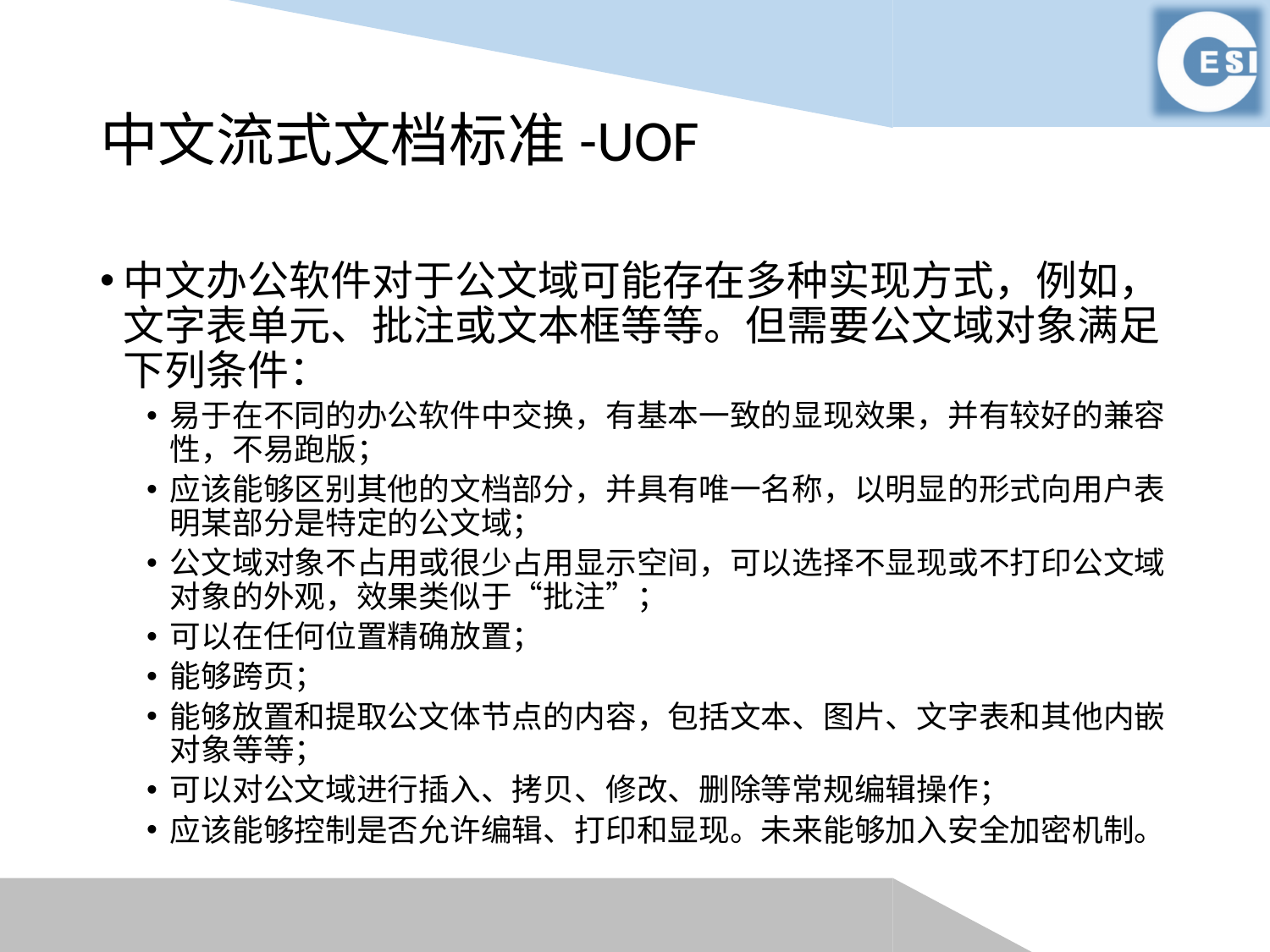

# 中文流式文档标准-UOF
中文办公软件对于公文域可能存在多种实现方式，例如，文字表单元、批注或文本框等等。但需要公文域对象满足下列条件：
易于在不同的办公软件中交换，有基本一致的显现效果，并有较好的兼容性，不易跑版；
应该能够区别其他的文档部分，并具有唯一名称，以明显的形式向用户表明某部分是特定的公文域；
公文域对象不占用或很少占用显示空间，可以选择不显现或不打印公文域对象的外观，效果类似于“批注”；
可以在任何位置精确放置；
能够跨页；
能够放置和提取公文体节点的内容，包括文本、图片、文字表和其他内嵌对象等等；
可以对公文域进行插入、拷贝、修改、删除等常规编辑操作；
应该能够控制是否允许编辑、打印和显现。未来能够加入安全加密机制。